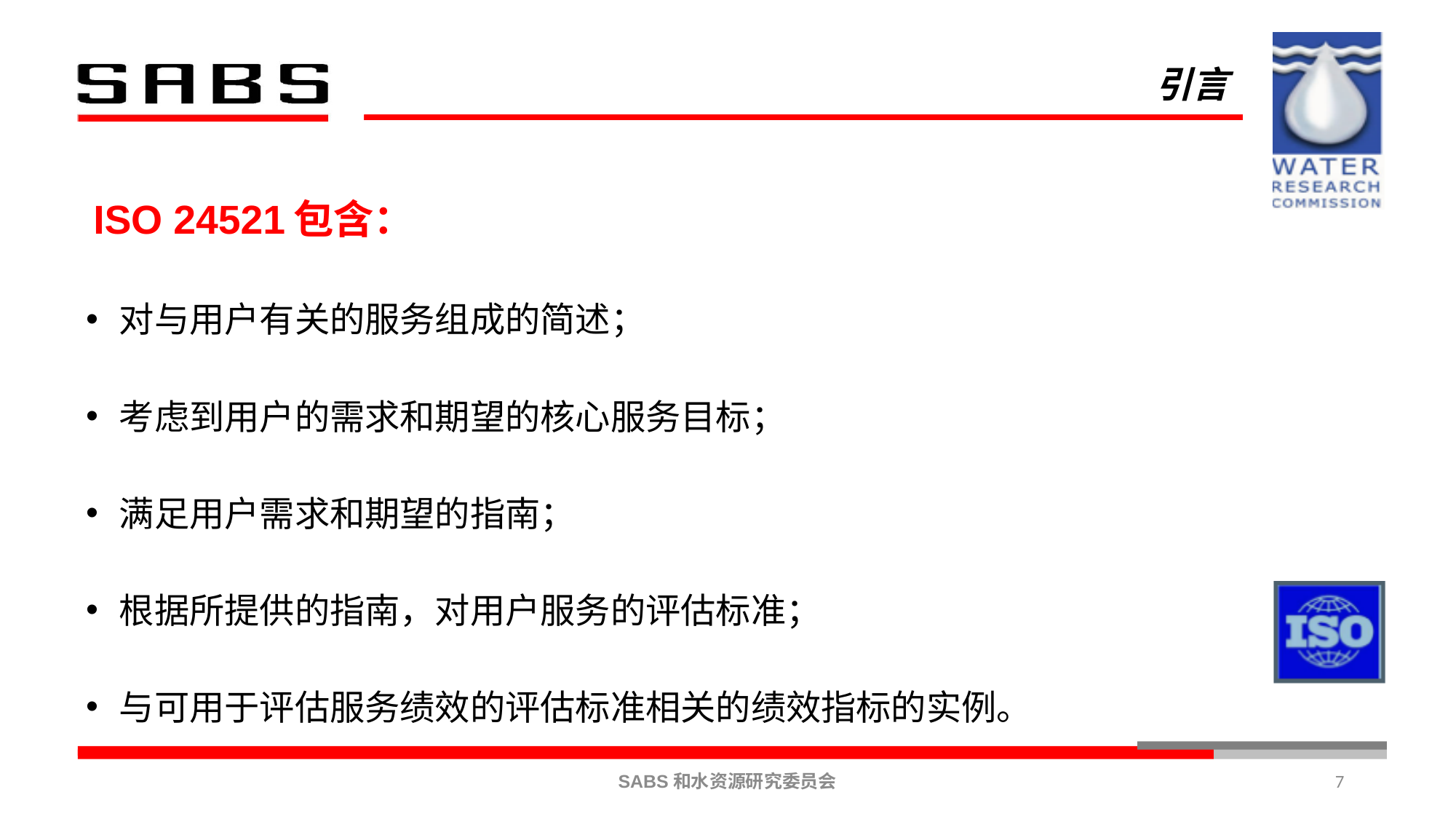

# 引言

ISO 24521包含：
对与用户有关的服务组成的简述；
考虑到用户的需求和期望的核心服务目标；
满足用户需求和期望的指南；
根据所提供的指南，对用户服务的评估标准；
与可用于评估服务绩效的评估标准相关的绩效指标的实例。

7